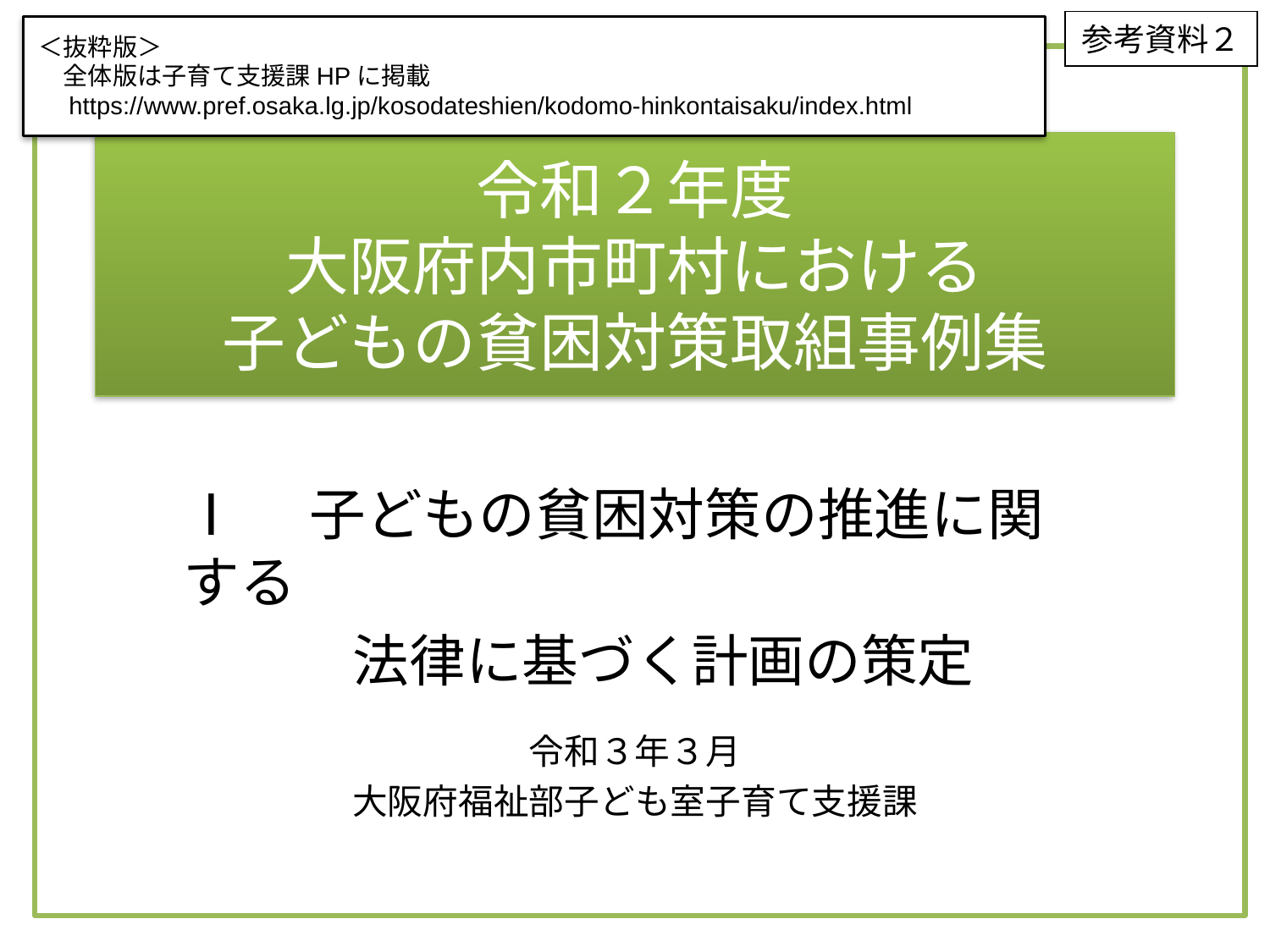

参考資料２
＜抜粋版＞
　全体版は子育て支援課HPに掲載
　https://www.pref.osaka.lg.jp/kosodateshien/kodomo-hinkontaisaku/index.html

# 令和２年度 大阪府内市町村における 子どもの貧困対策取組事例集
Ⅰ　子どもの貧困対策の推進に関する
　　　法律に基づく計画の策定
令和３年３月
大阪府福祉部子ども室子育て支援課